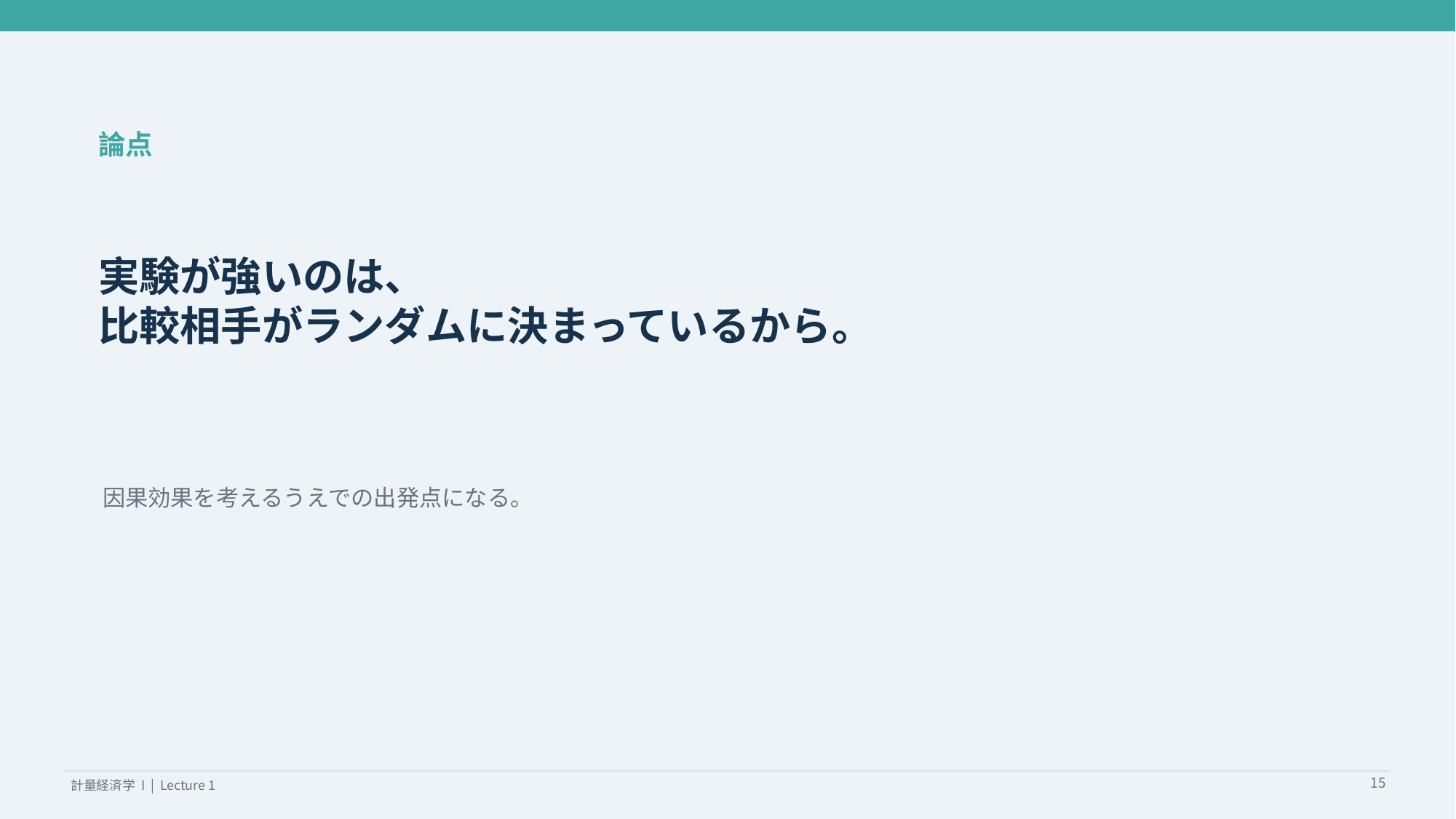

論点
実験が強いのは、
比較相手がランダムに決まっているから。
因果効果を考えるうえでの出発点になる。

15
計量経済学 I  |  Lecture 1